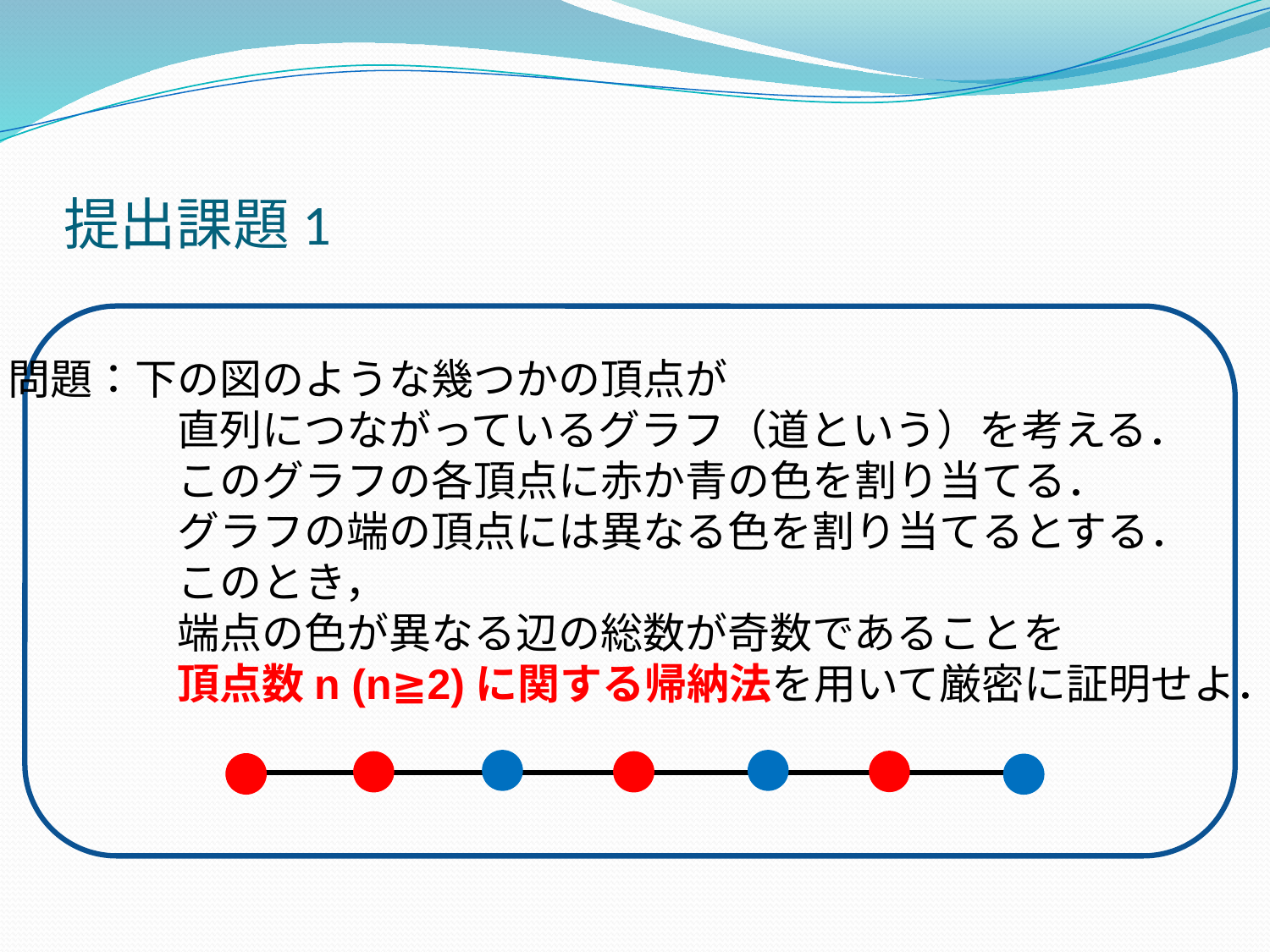

# 提出課題1

問題：下の図のような幾つかの頂点が
　　　　直列につながっているグラフ（道という）を考える．
　　　　このグラフの各頂点に赤か青の色を割り当てる．
　　　　グラフの端の頂点には異なる色を割り当てるとする．
　　　　このとき，
　　　　端点の色が異なる辺の総数が奇数であることを
　　　　頂点数n (n≧2)に関する帰納法を用いて厳密に証明せよ．